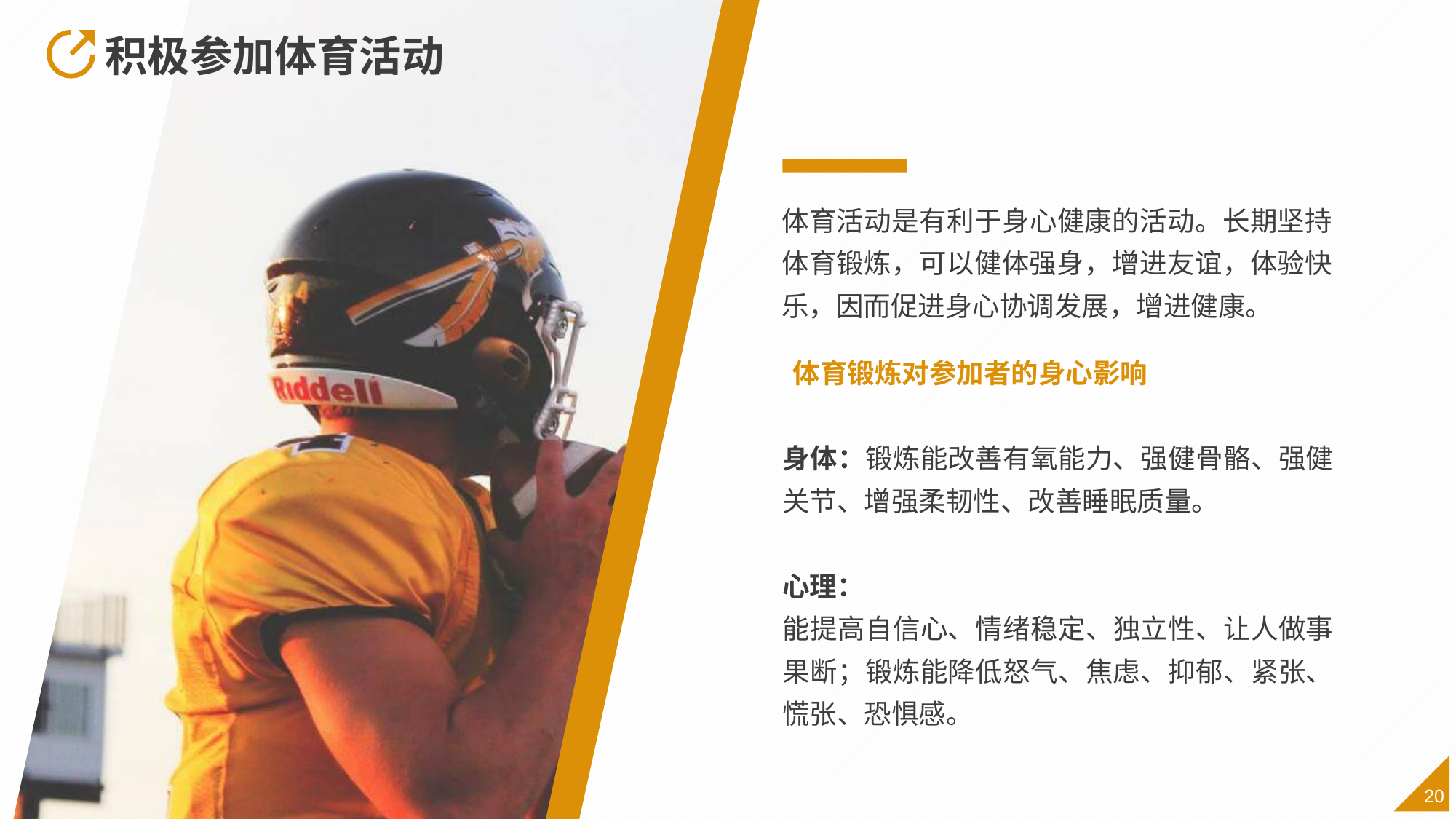

积极参加体育活动

体育活动是有利于身心健康的活动。长期坚持体育锻炼，可以健体强身，增进友谊，体验快乐，因而促进身心协调发展，增进健康。
体育锻炼对参加者的身心影响
身体：锻炼能改善有氧能力、强健骨骼、强健关节、增强柔韧性、改善睡眠质量。

心理：
能提高自信心、情绪稳定、独立性、让人做事果断；锻炼能降低怒气、焦虑、抑郁、紧张、慌张、恐惧感。
行业PPT模板http://www.ypppt.com/hangye/